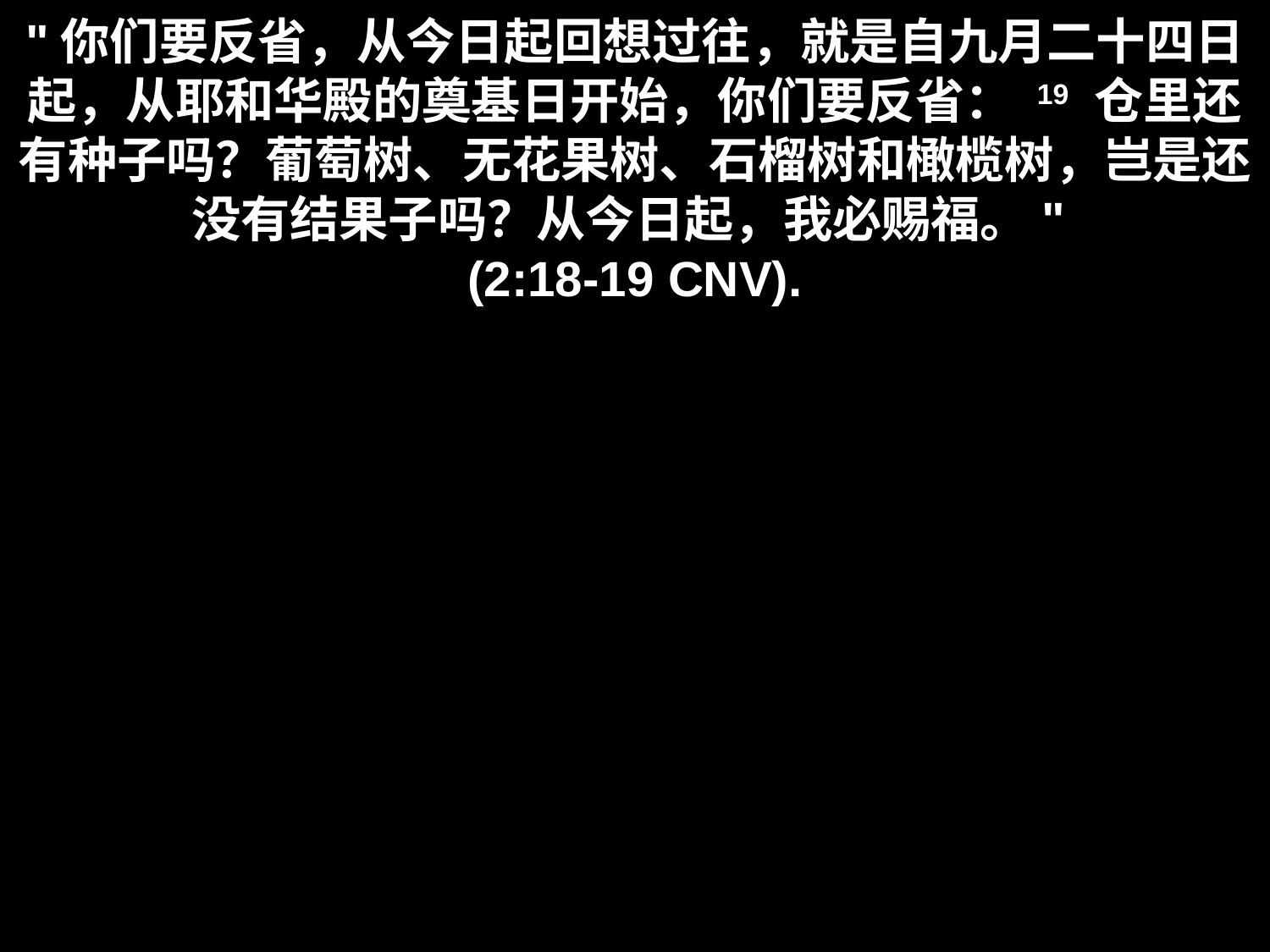

# "你们要反省，从今日起回想过往，就是自九月二十四日起，从耶和华殿的奠基日开始，你们要反省： 19 仓里还有种子吗？葡萄树、无花果树、石榴树和橄榄树，岂是还没有结果子吗？从今日起，我必赐福。" (2:18-19 CNV).